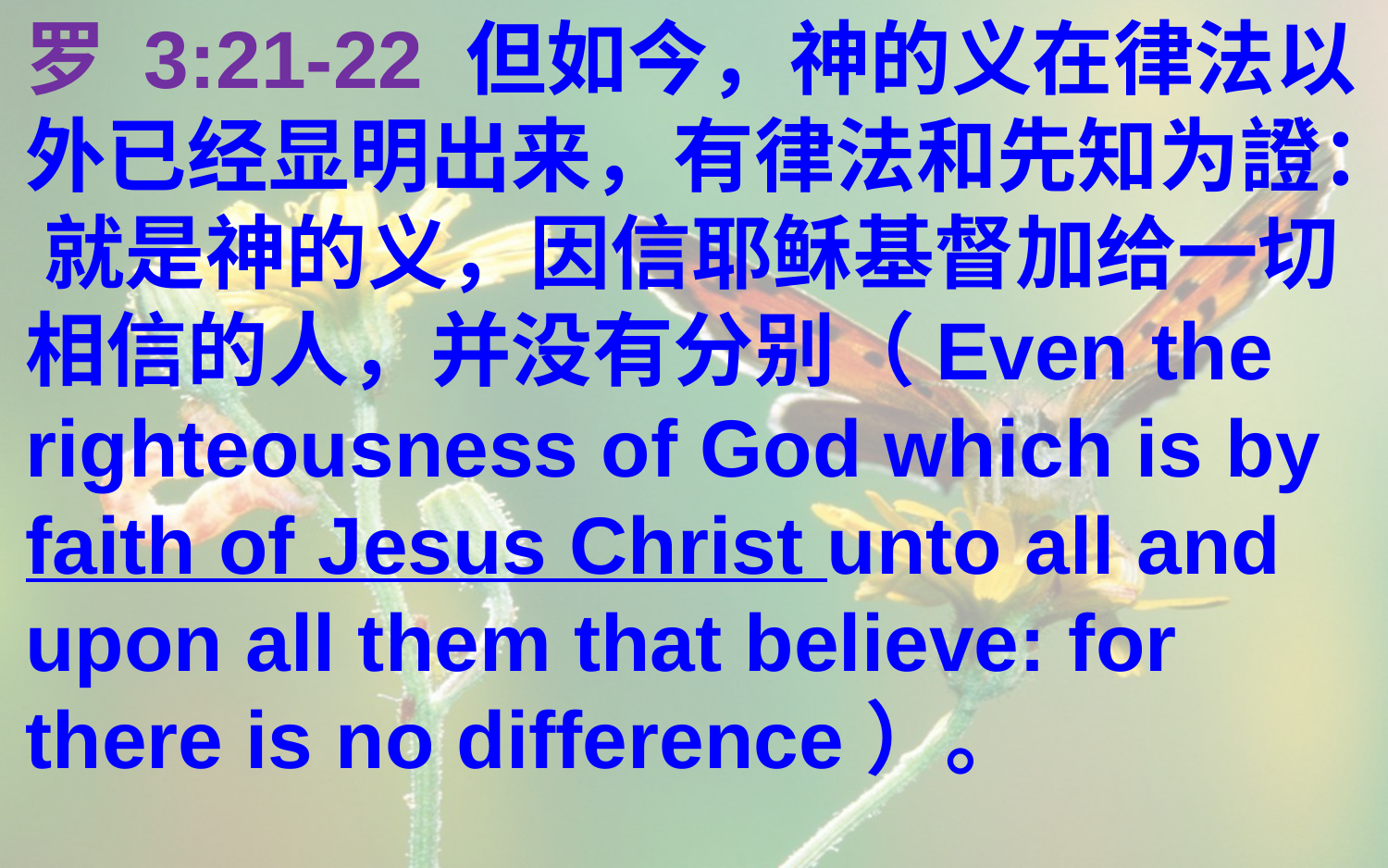

罗 3:21-22 但如今，神的义在律法以外已经显明出来，有律法和先知为證： 就是神的义，因信耶稣基督加给一切相信的人，并没有分别（Even the righteousness of God which is by faith of Jesus Christ unto all and upon all them that believe: for there is no difference）。